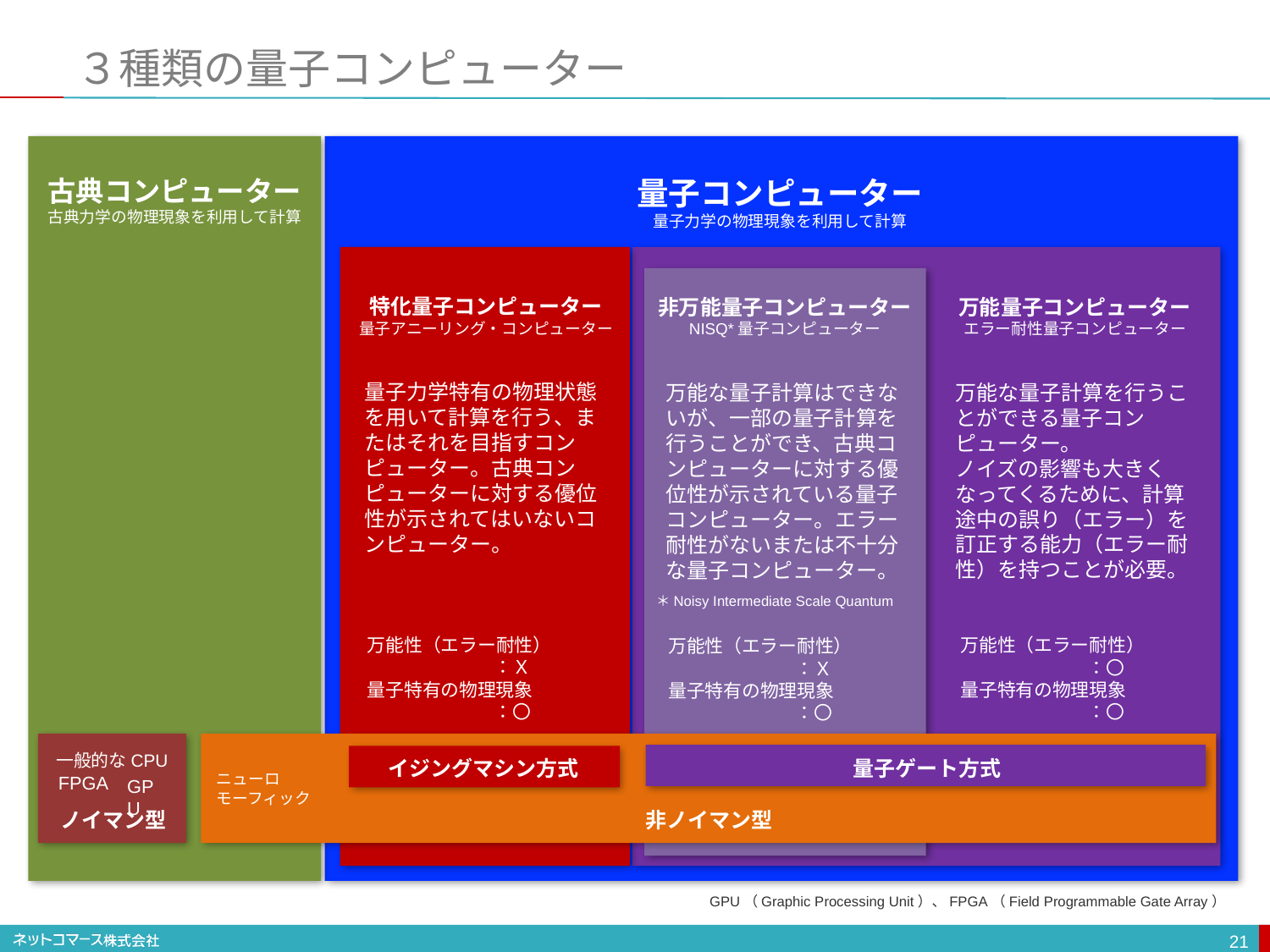

# ３種類の量子コンピューター

量子コンピューター
量子力学の物理現象を利用して計算
古典コンピューター
古典力学の物理現象を利用して計算

特化量子コンピューター
量子アニーリング・コンピューター
万能量子コンピューター
エラー耐性量子コンピューター
非万能量子コンピューター
NISQ*量子コンピューター
量子力学特有の物理状態を用いて計算を行う、またはそれを目指すコンピューター。古典コンピューターに対する優位性が示されてはいないコンピューター。
万能な量子計算を行うことができる量子コンピューター。
ノイズの影響も大きくなってくるために、計算途中の誤り（エラー）を訂正する能力（エラー耐性）を持つことが必要。
万能な量子計算はできないが、一部の量子計算を行うことができ、古典コンピューターに対する優位性が示されている量子コンピューター。エラー耐性がないまたは不十分な量子コンピューター。
＊Noisy Intermediate Scale Quantum
万能性（エラー耐性）	：Ｘ
量子特有の物理現象	：〇
万能性（エラー耐性）	：〇
量子特有の物理現象	：〇
万能性（エラー耐性）	：Ｘ
量子特有の物理現象	：〇

一般的なCPU

量子ゲート方式
イジングマシン方式
ニューロ
モーフィック
FPGA
GPU
非ノイマン型
ノイマン型
GPU（Graphic Processing Unit）、FPGA（Field Programmable Gate Array）
21